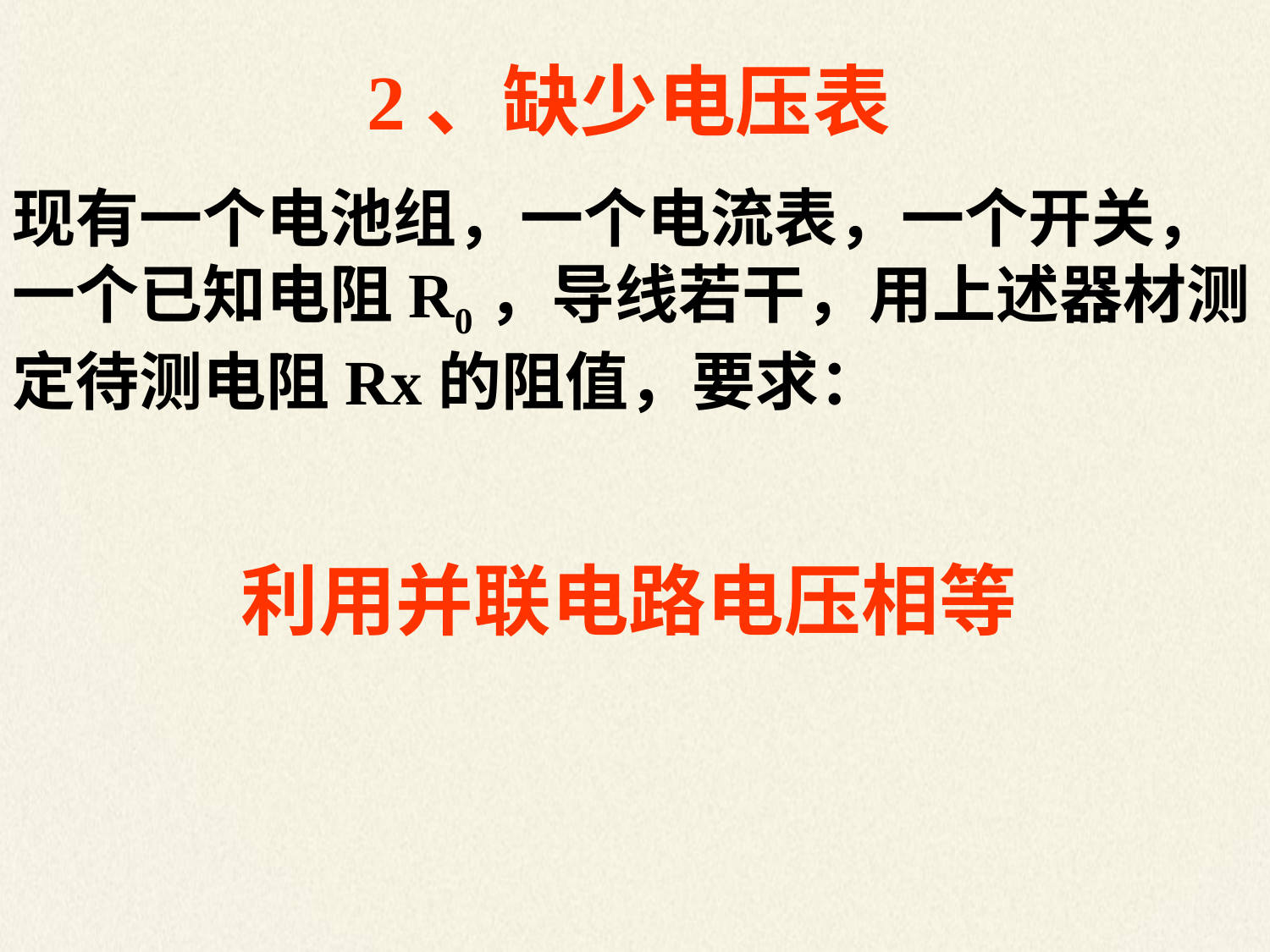

2、缺少电压表
现有一个电池组，一个电流表，一个开关，一个已知电阻R0，导线若干，用上述器材测定待测电阻Rx的阻值，要求：
利用并联电路电压相等